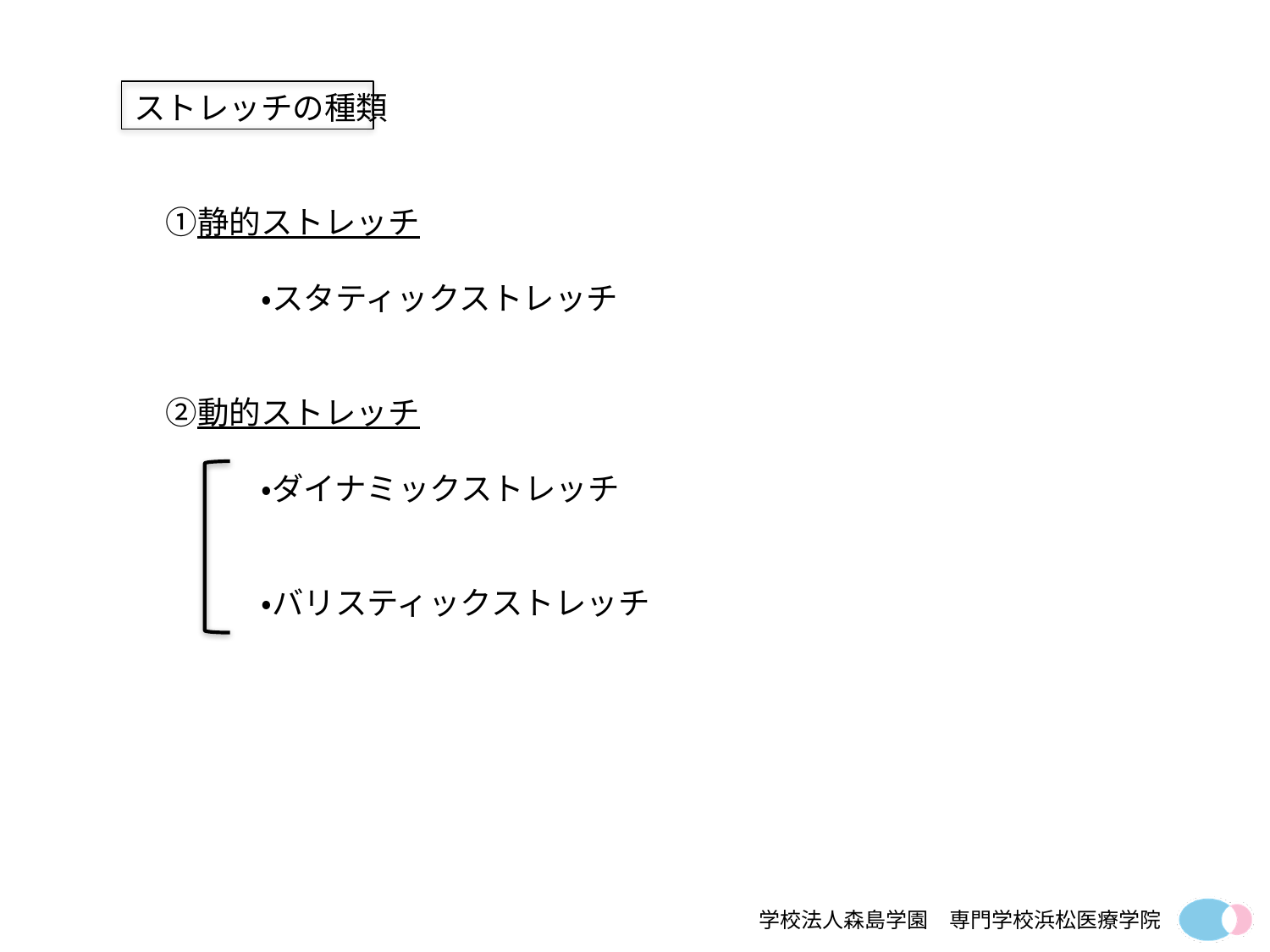

ストレッチの種類

　①静的ストレッチ

　　　　・スタティックストレッチ

　②動的ストレッチ

　　　　・ダイナミックストレッチ

　　　　・バリスティックストレッチ